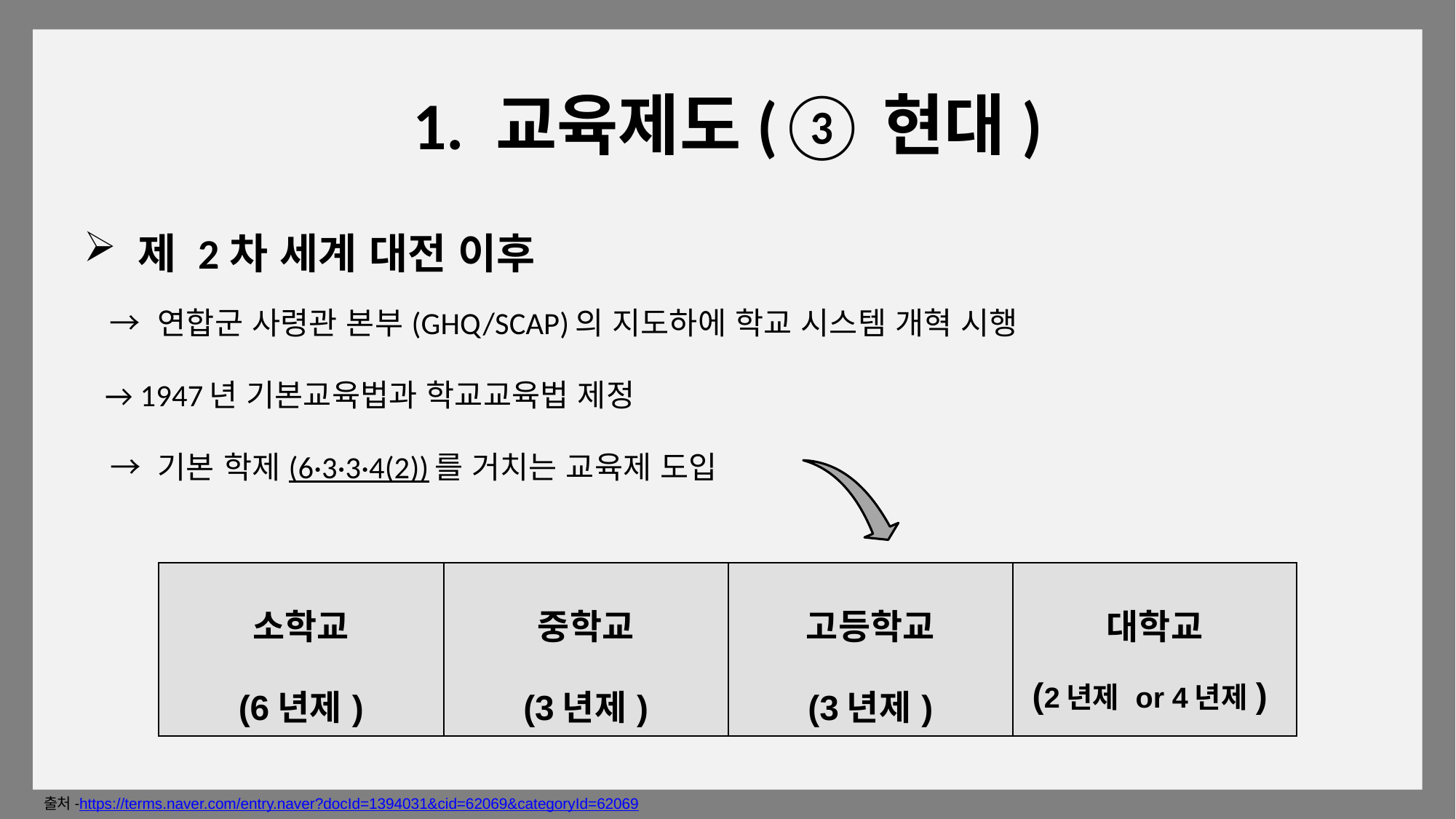

# 1. 교육제도(③현대)
제 2차 세계 대전 이후
   → 연합군 사령관 본부(GHQ/SCAP)의 지도하에 학교 시스템 개혁 시행
   → 1947년 기본교육법과 학교교육법 제정
   → 기본 학제(6·3·3·4(2))를 거치는 교육제 도입

| 소학교 (6년제) | 중학교 (3년제) | 고등학교 (3년제) | 대학교 (2년제 or 4년제) |
| --- | --- | --- | --- |
출처-https://terms.naver.com/entry.naver?docId=1394031&cid=62069&categoryId=62069